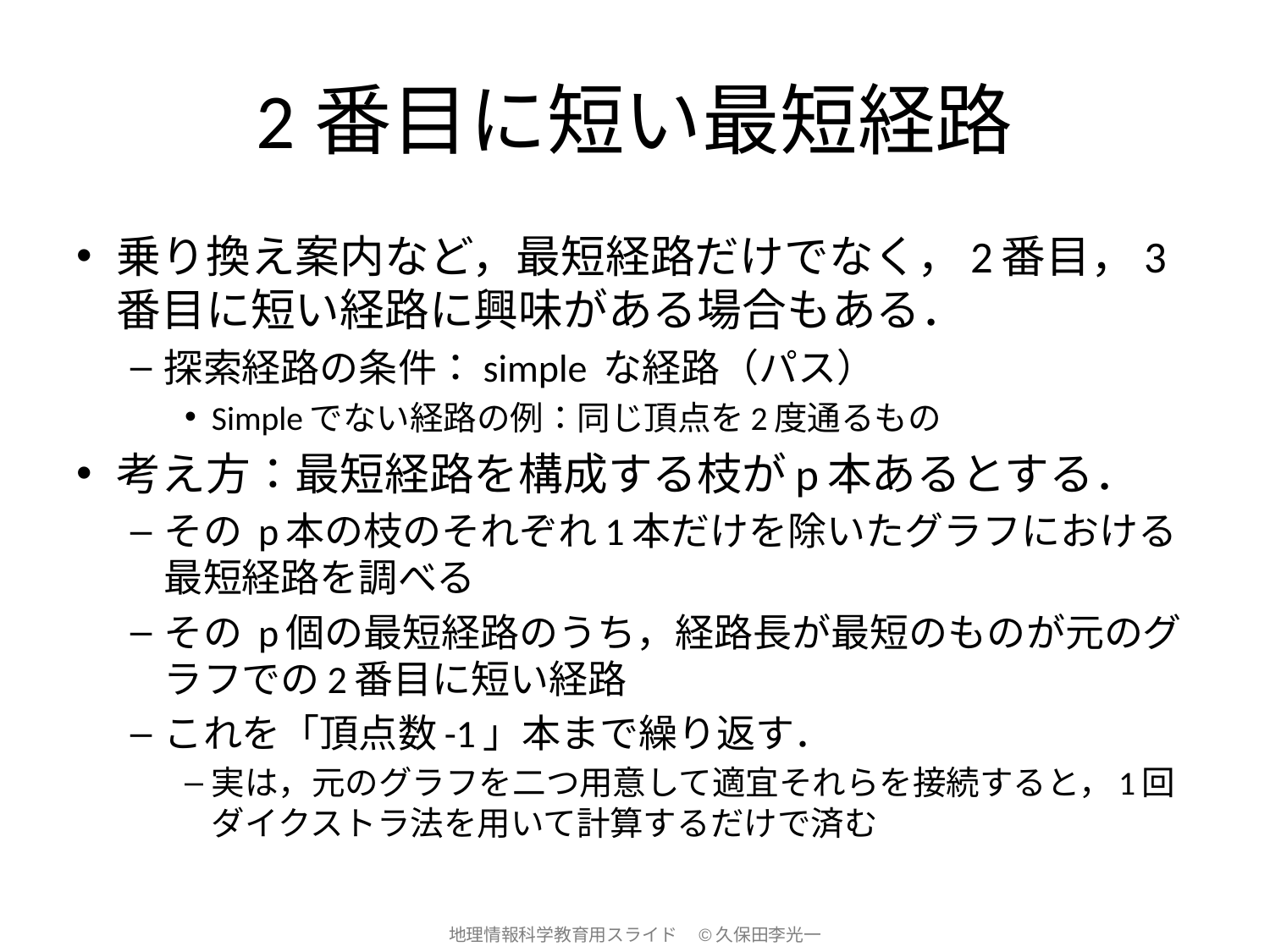

# 2番目に短い最短経路
乗り換え案内など，最短経路だけでなく，2番目，3番目に短い経路に興味がある場合もある．
探索経路の条件：simple な経路（パス）
Simpleでない経路の例：同じ頂点を2度通るもの
考え方：最短経路を構成する枝がp本あるとする．
その p本の枝のそれぞれ1本だけを除いたグラフにおける最短経路を調べる
その p個の最短経路のうち，経路長が最短のものが元のグラフでの2番目に短い経路
これを「頂点数-1」本まで繰り返す．
実は，元のグラフを二つ用意して適宜それらを接続すると，1回ダイクストラ法を用いて計算するだけで済む